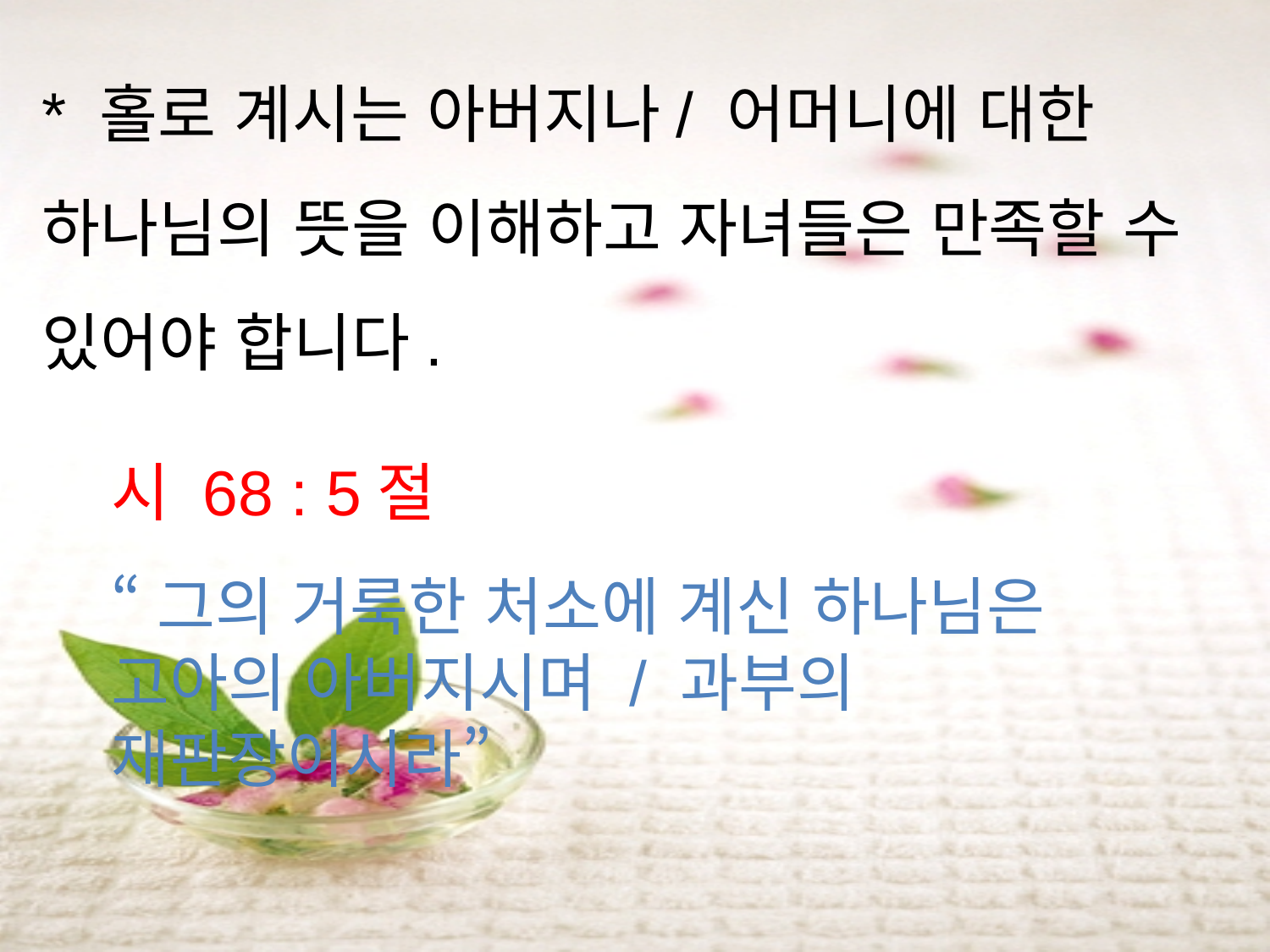

* 홀로 계시는 아버지나/ 어머니에 대한 하나님의 뜻을 이해하고 자녀들은 만족할 수 있어야 합니다.
시 68 : 5절

“그의 거룩한 처소에 계신 하나님은 고아의 아버지시며 / 과부의 재판장이시라”